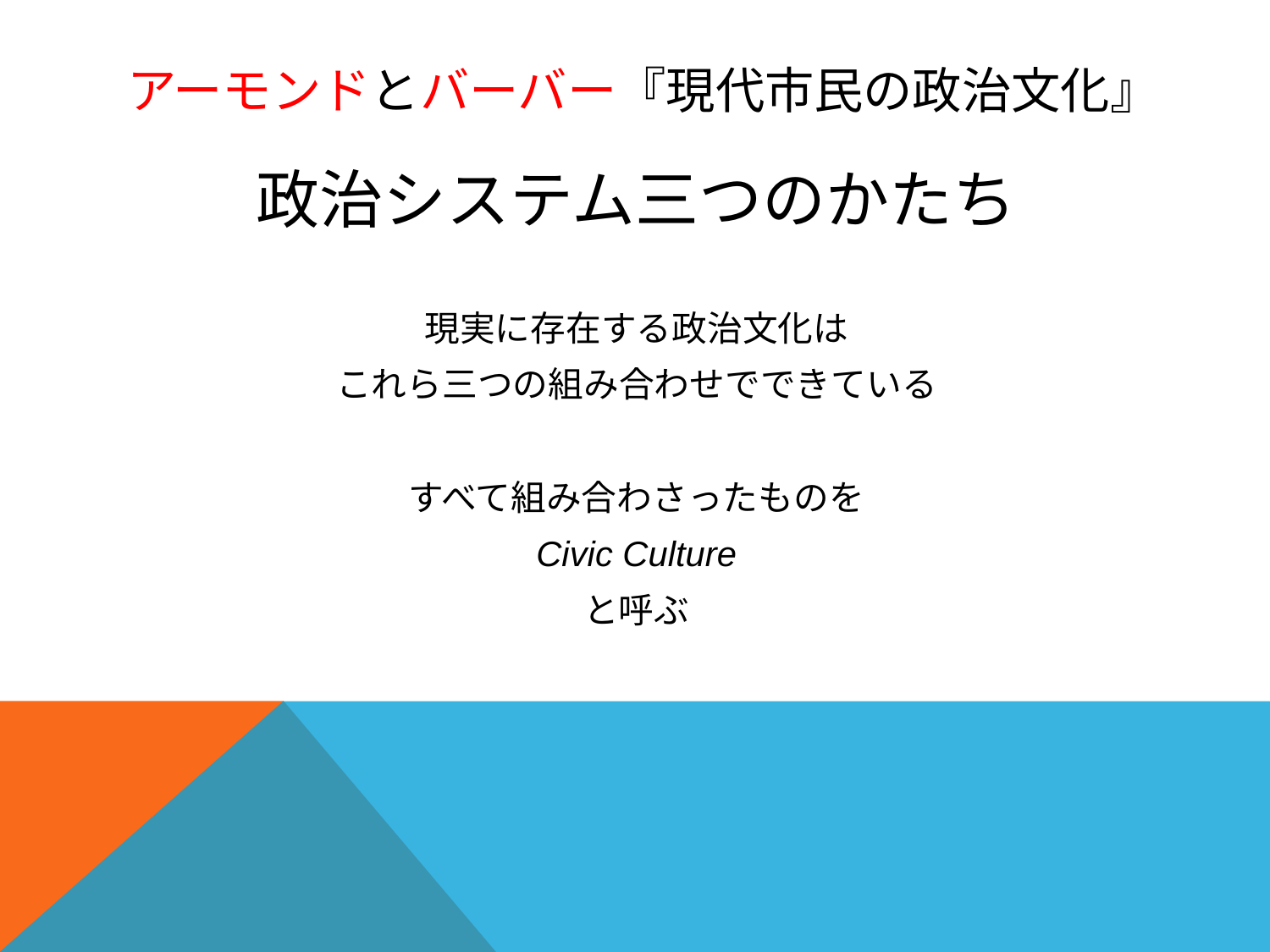

# アーモンドとバーバー『現代市民の政治文化』
政治システム三つのかたち

現実に存在する政治文化は
これら三つの組み合わせでできている

すべて組み合わさったものを
Civic Culture
と呼ぶ